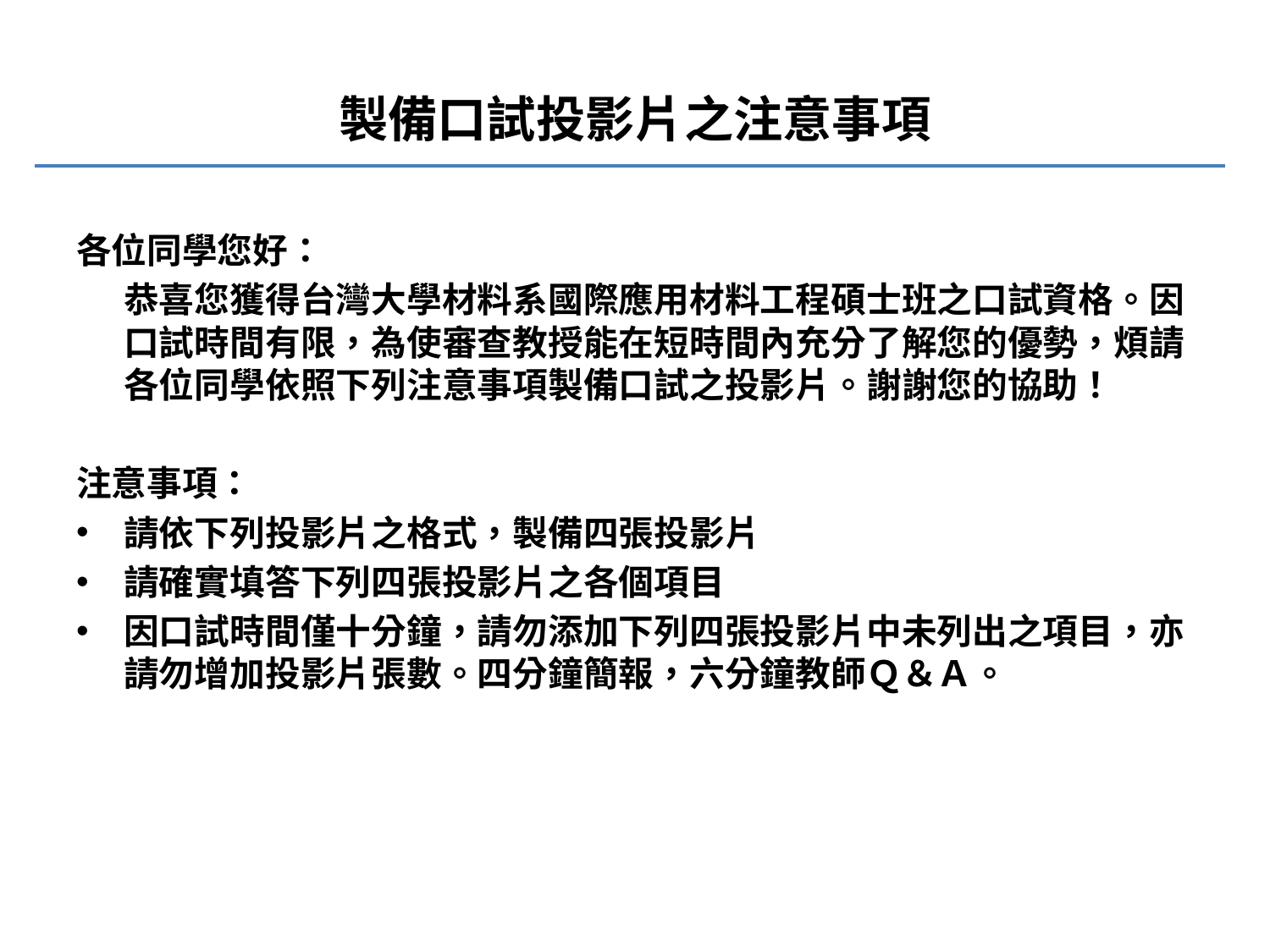

# 製備口試投影片之注意事項
各位同學您好：
	恭喜您獲得台灣大學材料系國際應用材料工程碩士班之口試資格。因口試時間有限，為使審查教授能在短時間內充分了解您的優勢，煩請各位同學依照下列注意事項製備口試之投影片。謝謝您的協助！

注意事項：
請依下列投影片之格式，製備四張投影片
請確實填答下列四張投影片之各個項目
因口試時間僅十分鐘，請勿添加下列四張投影片中未列出之項目，亦請勿增加投影片張數。四分鐘簡報，六分鐘教師Ｑ＆Ａ。